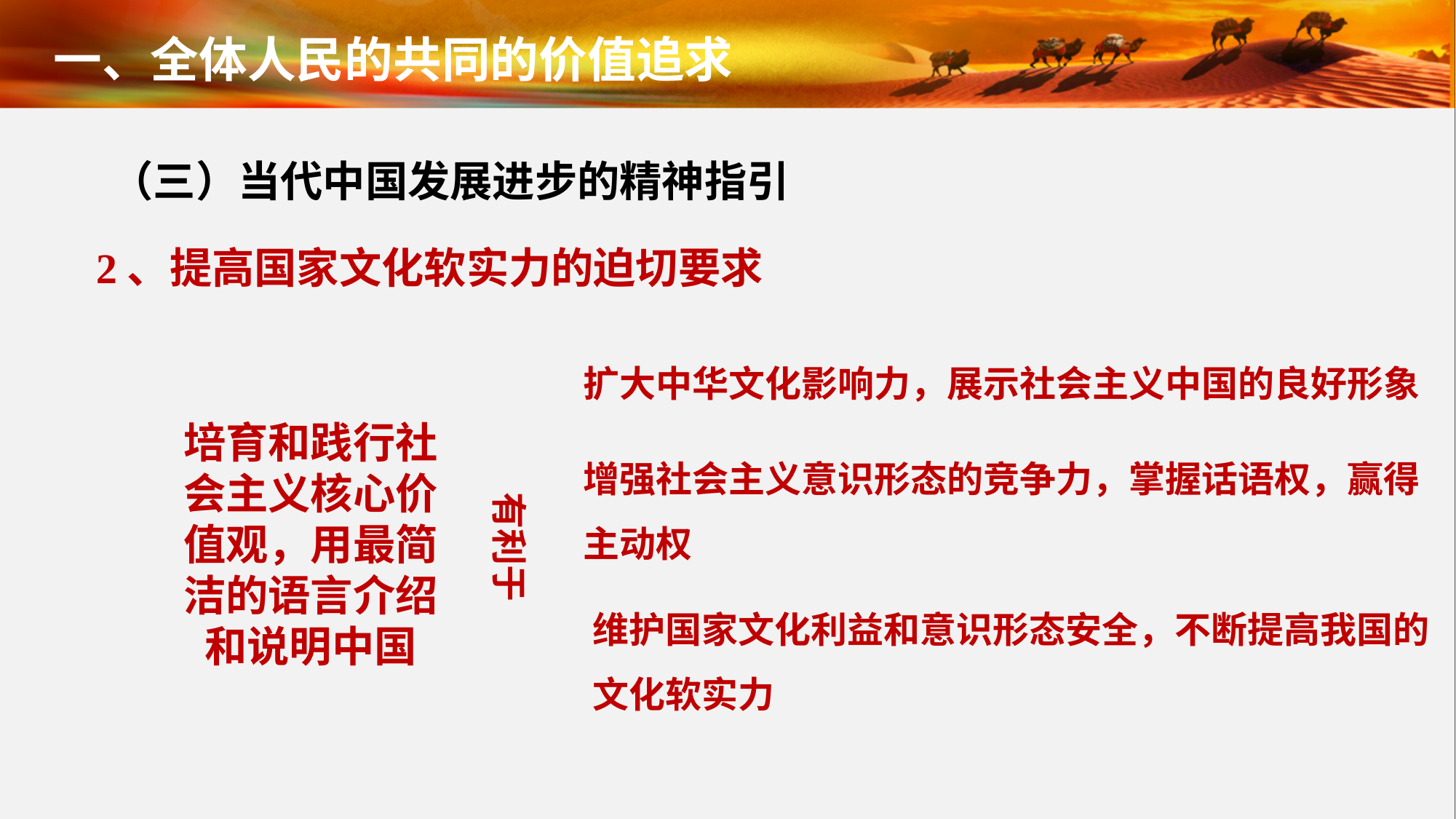

一、全体人民的共同的价值追求
（三）当代中国发展进步的精神指引
2、提高国家文化软实力的迫切要求
扩大中华文化影响力，展示社会主义中国的良好形象
培育和践行社会主义核心价值观，用最简洁的语言介绍和说明中国
增强社会主义意识形态的竞争力，掌握话语权，赢得
主动权
有利于
维护国家文化利益和意识形态安全，不断提高我国的
文化软实力